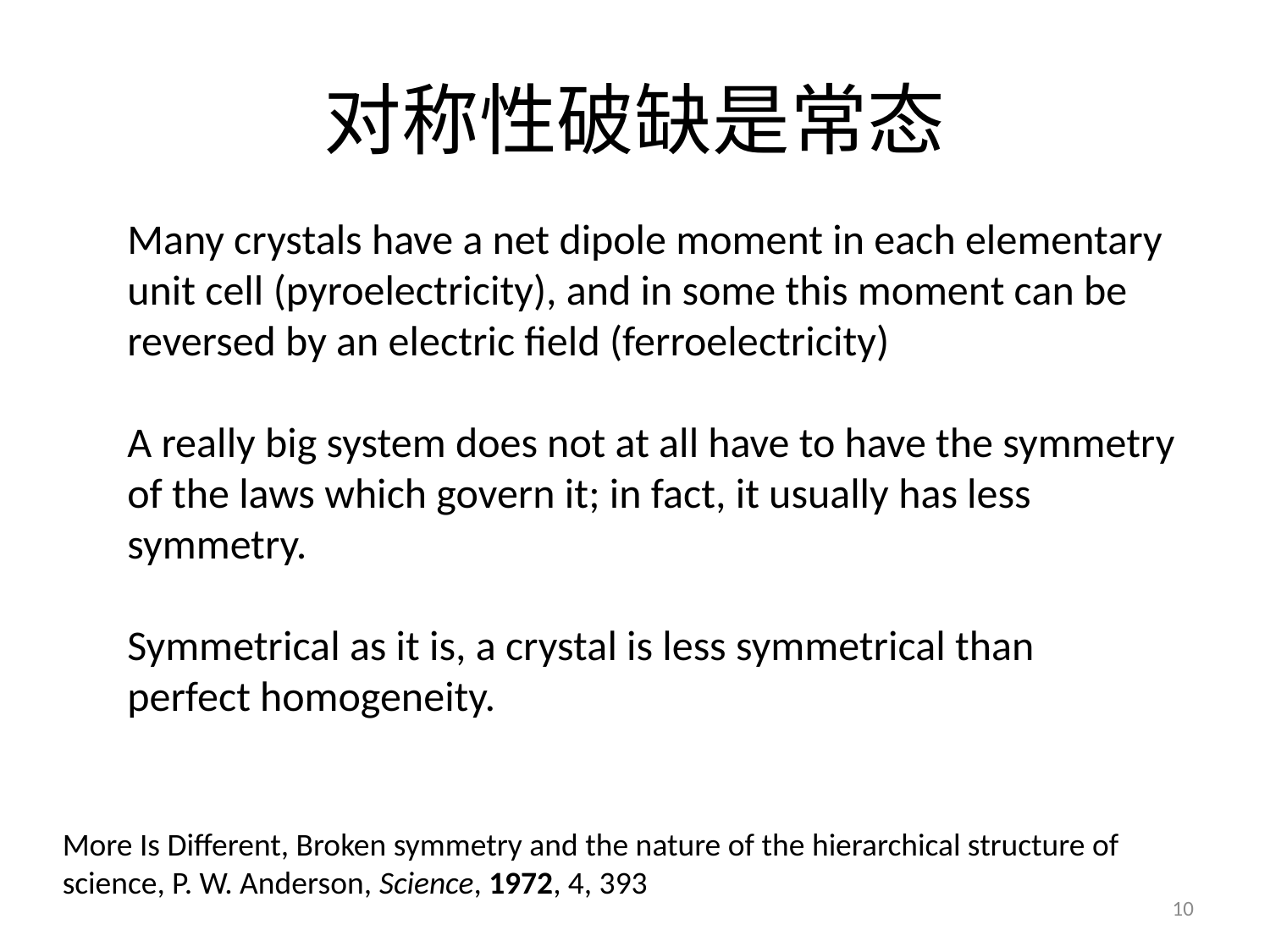

# 对称性破缺是常态
Many crystals have a net dipole moment in each elementary unit cell (pyroelectricity), and in some this moment can be reversed by an electric field (ferroelectricity)

A really big system does not at all have to have the symmetry of the laws which govern it; in fact, it usually has less symmetry.

Symmetrical as it is, a crystal is less symmetrical than
perfect homogeneity.

More Is Different, Broken symmetry and the nature of the hierarchical structure of science, P. W. Anderson, Science, 1972, 4, 393
10